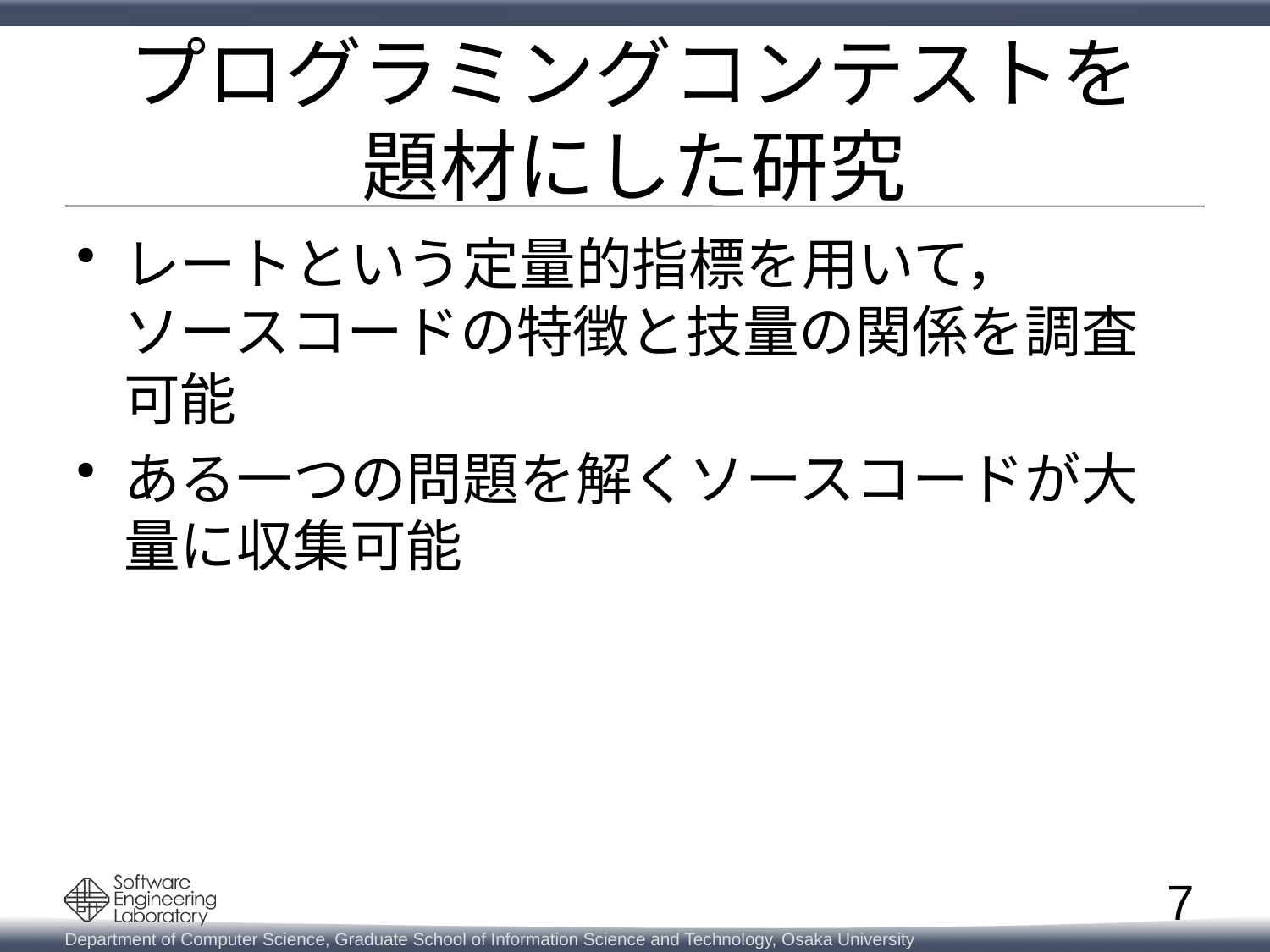

# プログラミングコンテストを 題材にした研究
レートという定量的指標を用いて，
ソースコードの特徴と技量の関係を調査可能
ある一つの問題を解くソースコードが大量に収集可能
7